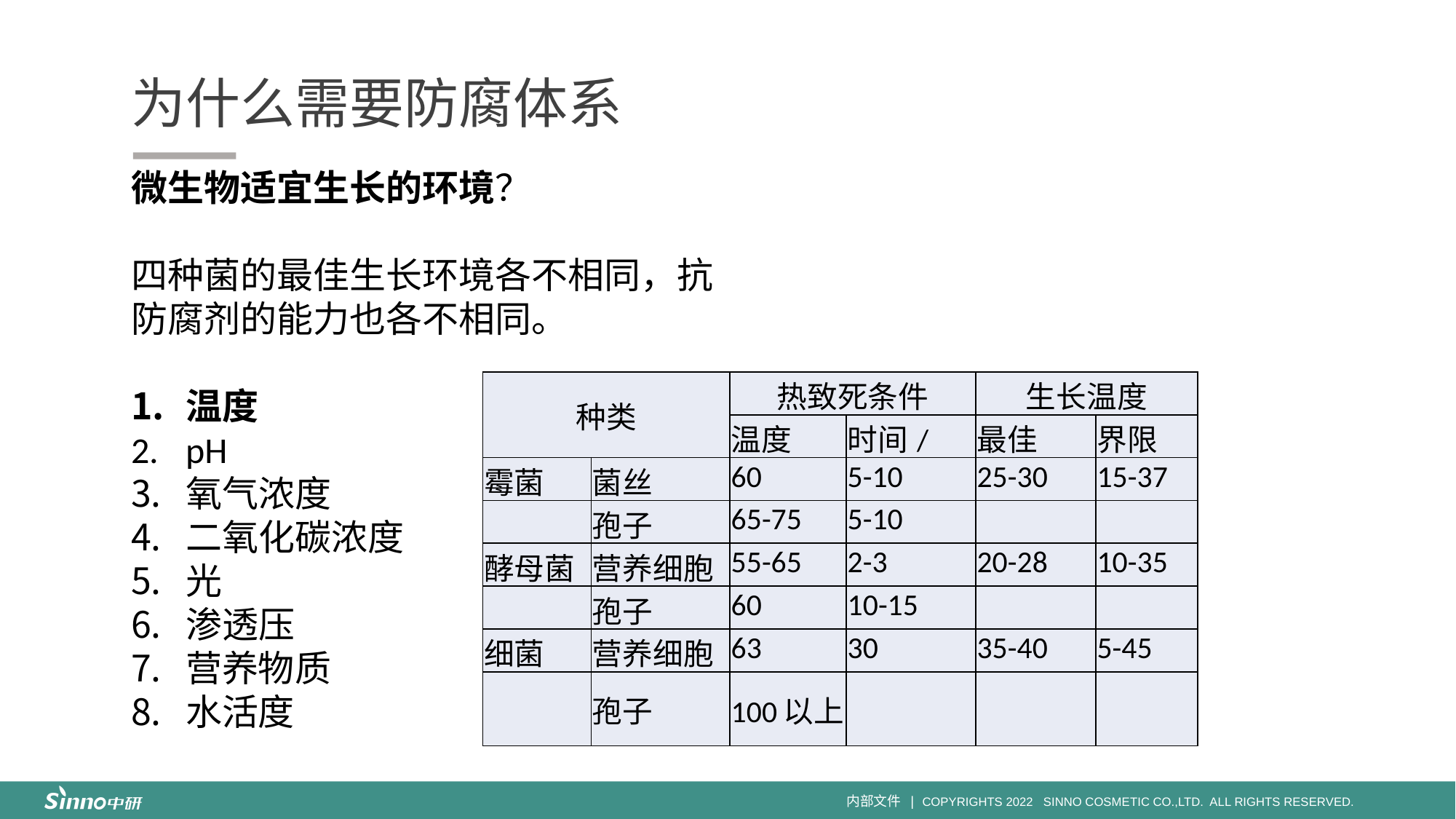

为什么需要防腐体系
微生物适宜生长的环境？

四种菌的最佳生长环境各不相同，抗防腐剂的能力也各不相同。

温度
pH
氧气浓度
二氧化碳浓度
光
渗透压
营养物质
水活度
| 种类 |  | 热致死条件 |  | 生长温度 |  |
| --- | --- | --- | --- | --- | --- |
|  |  | 温度 | 时间/min | 最佳 | 界限 |
| 霉菌 | 菌丝 | 60 | 5-10 | 25-30 | 15-37 |
|  | 孢子 | 65-75 | 5-10 |  |  |
| 酵母菌 | 营养细胞 | 55-65 | 2-3 | 20-28 | 10-35 |
|  | 孢子 | 60 | 10-15 |  |  |
| 细菌 | 营养细胞 | 63 | 30 | 35-40 | 5-45 |
|  | 孢子 | 100以上 |  |  |  |